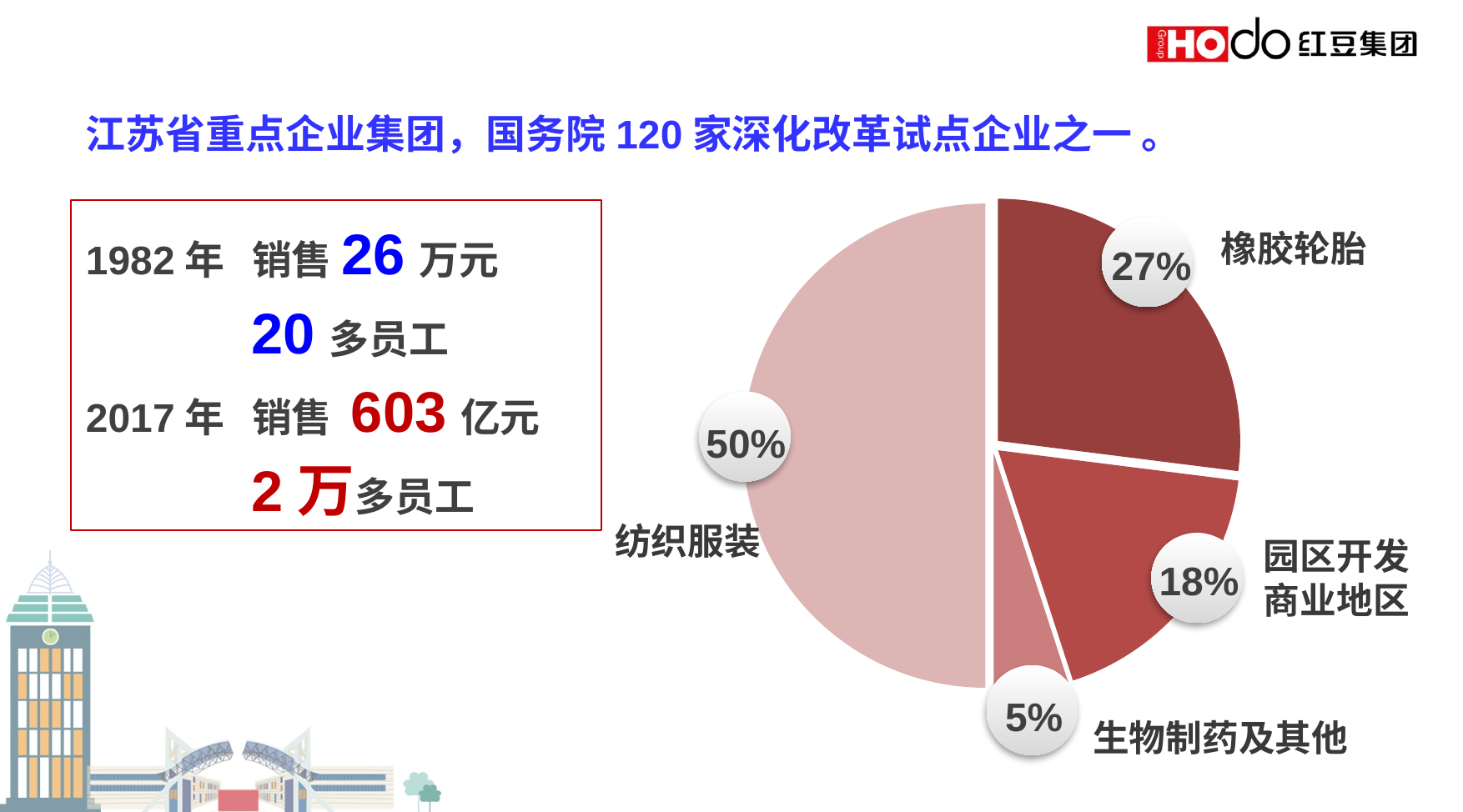

江苏省重点企业集团，国务院120家深化改革试点企业之一 。

### Chart

| Category | 销售额 |
|---|---|
| 橡胶轮胎 | 0.27 |
| 园区开发商业地区 | 0.18000000000000024 |
| 生物制药及其他 | 0.05 |
| 纺织服装 | 0.5 |
27%

50%

18%

5%
橡胶轮胎
纺织服装
园区开发商业地区
生物制药及其他
1982年   销售26万元
               20多员工
2017年   销售 603亿元
               2万多员工